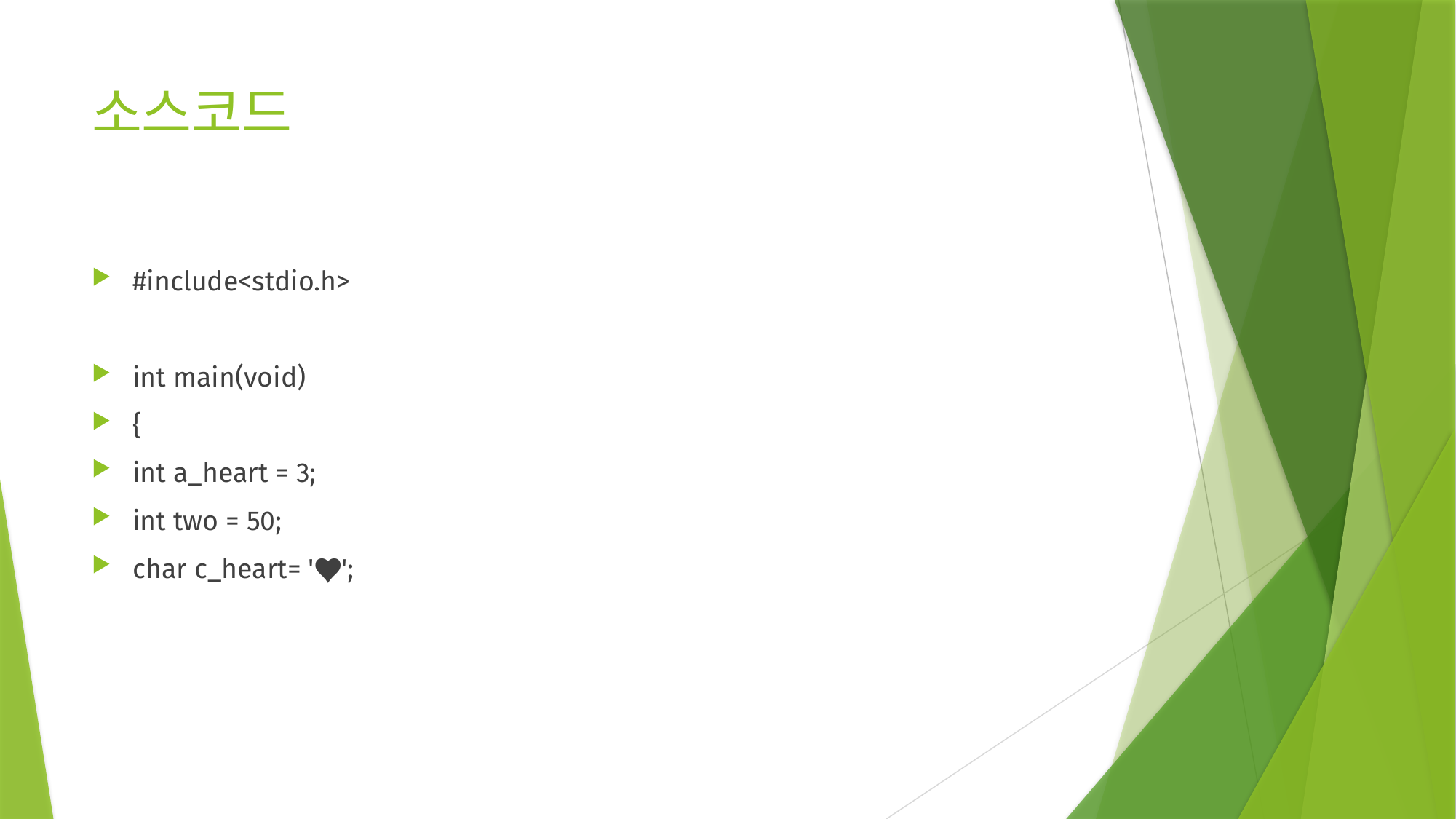

# 소스코드
#include<stdio.h>

int main(void)
{
int a_heart = 3;
int two = 50;
char c_heart= '♥';